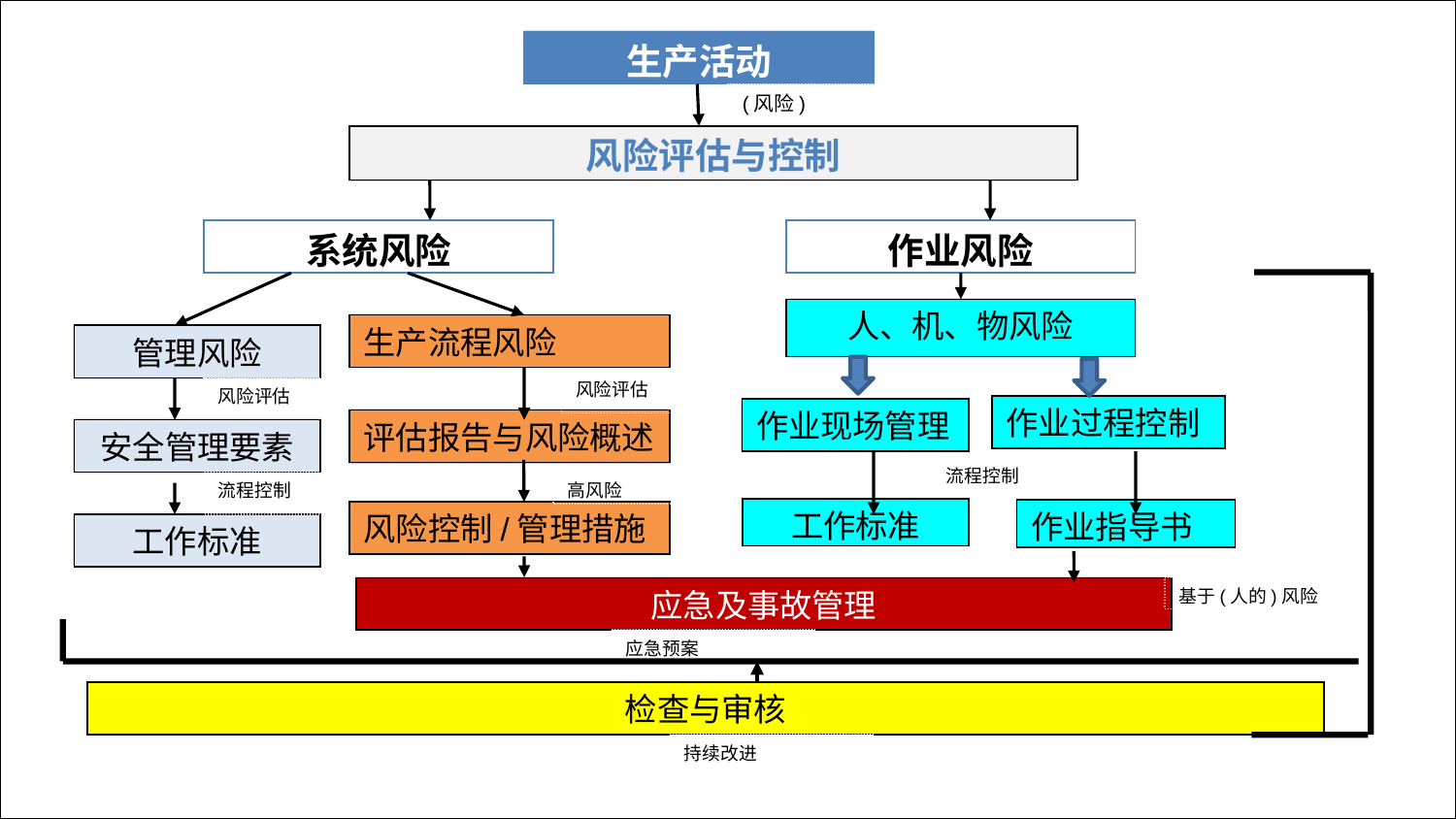

生产活动

(风险)
风险评估与控制

系统风险
作业风险

人、机、物风险
生产流程风险

管理风险

风险评估

风险评估
作业过程控制
作业现场管理
评估报告与风险概述
安全管理要素

流程控制

流程控制
高风险

工作标准
作业指导书
风险控制/管理措施

工作标准

基于(人的)风险
应急及事故管理

应急预案

检查与审核
持续改进